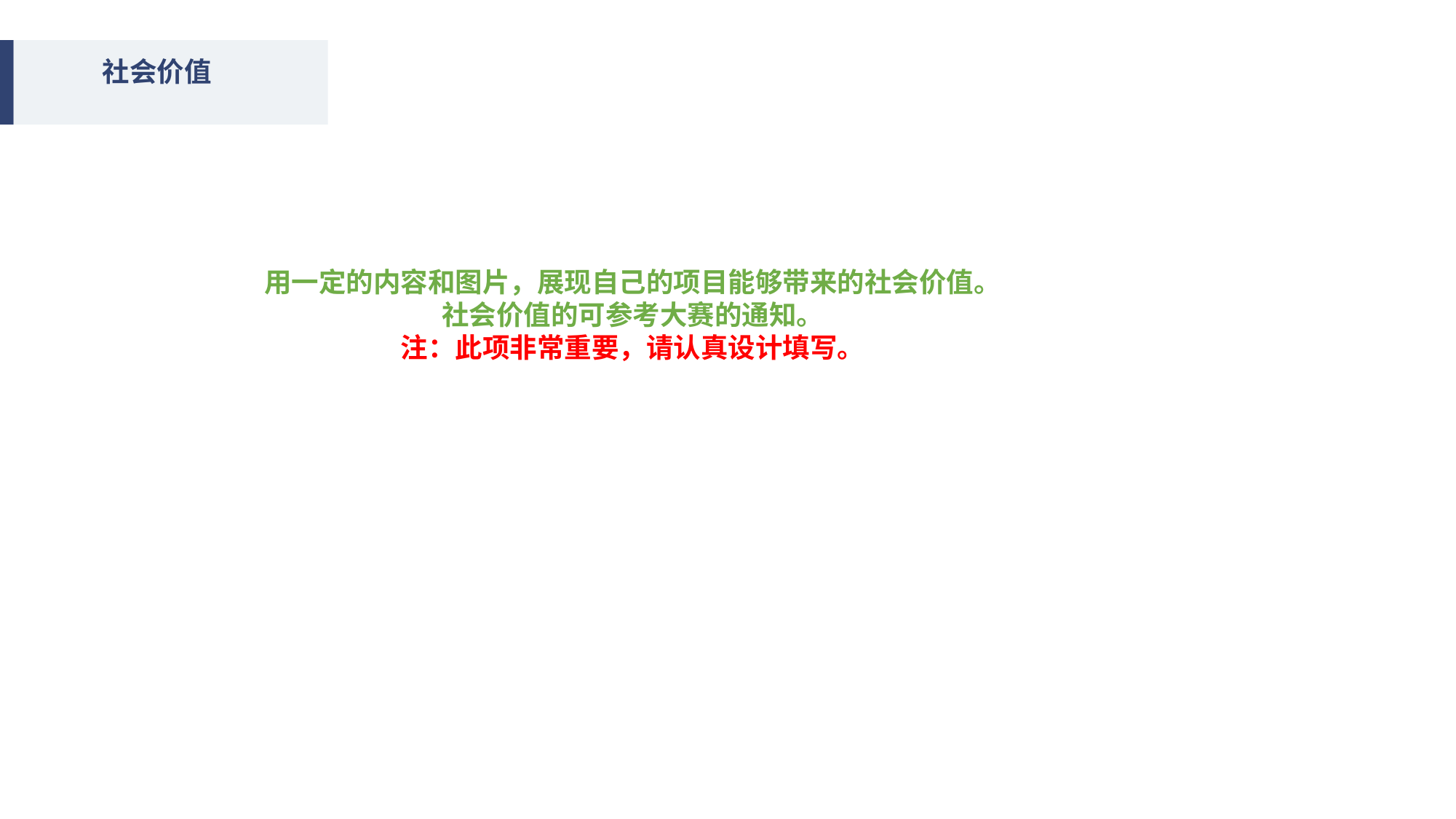

社会价值
用一定的内容和图片，展现自己的项目能够带来的社会价值。
社会价值的可参考大赛的通知。
注：此项非常重要，请认真设计填写。